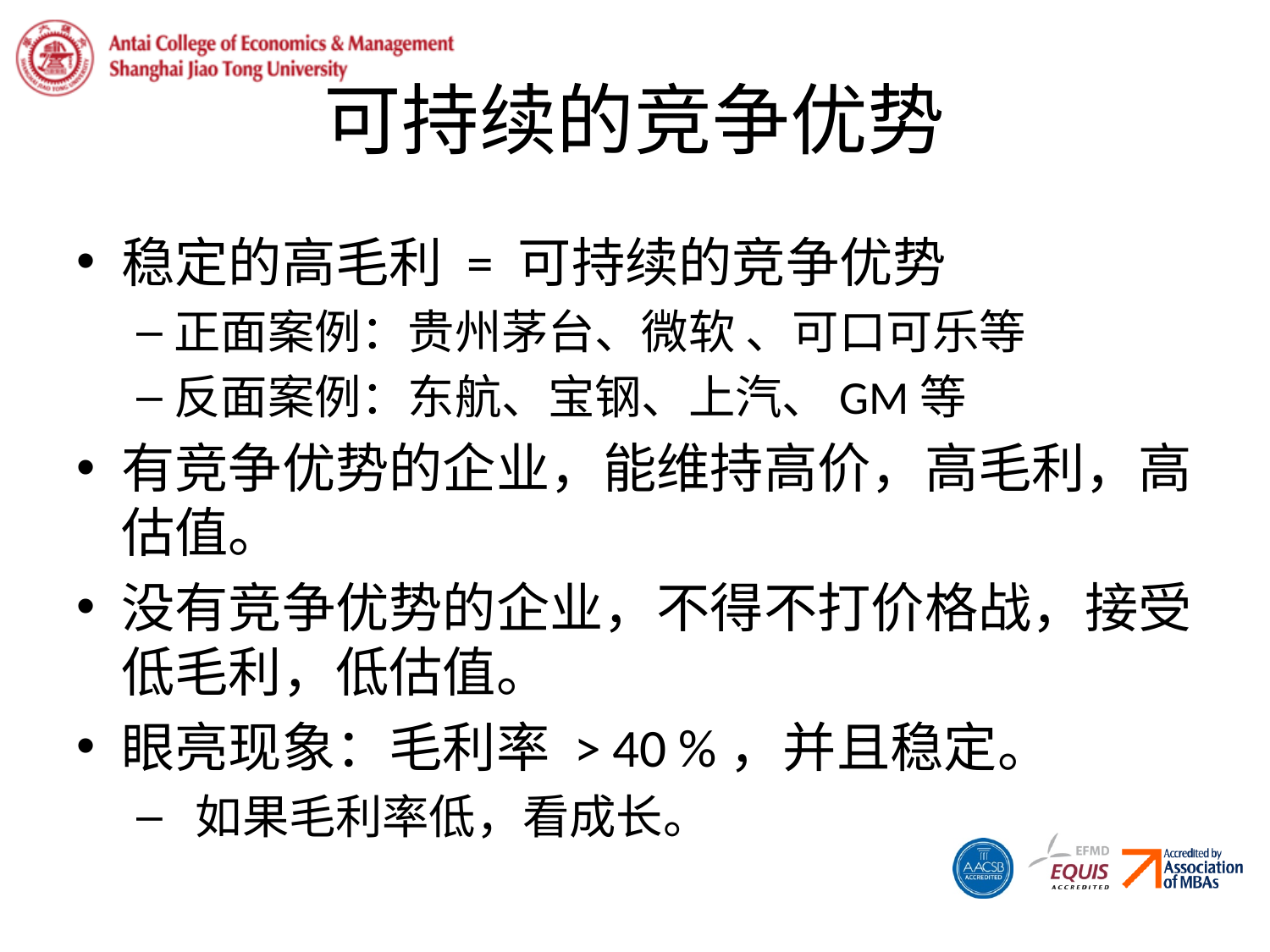

# 可持续的竞争优势
稳定的高毛利 = 可持续的竞争优势
正面案例：贵州茅台、微软 、可口可乐等
反面案例：东航、宝钢、上汽、GM等
有竞争优势的企业，能维持高价，高毛利，高估值。
没有竞争优势的企业，不得不打价格战，接受低毛利，低估值。
眼亮现象：毛利率 > 40 %，并且稳定。
 如果毛利率低，看成长。